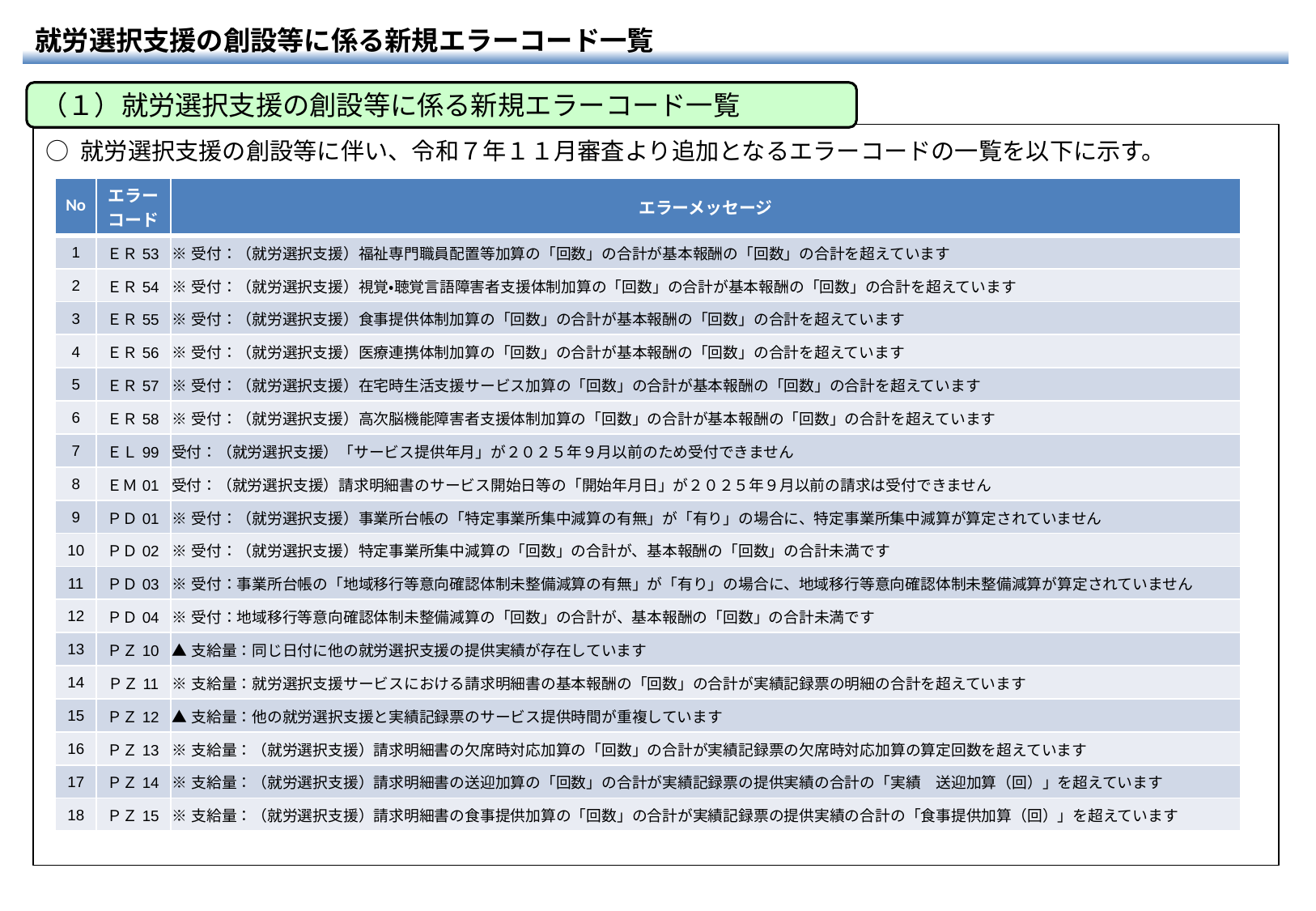

就労選択支援の創設等に係る新規エラーコード一覧
（１）就労選択支援の創設等に係る新規エラーコード一覧

○ 就労選択支援の創設等に伴い、令和７年１１月審査より追加となるエラーコードの一覧を以下に示す。
| No | エラー コード | エラーメッセージ |
| --- | --- | --- |
| 1 | ＥＲ53 | ※受付：（就労選択支援）福祉専門職員配置等加算の「回数」の合計が基本報酬の「回数」の合計を超えています |
| 2 | ＥＲ54 | ※受付：（就労選択支援）視覚・聴覚言語障害者支援体制加算の「回数」の合計が基本報酬の「回数」の合計を超えています |
| 3 | ＥＲ55 | ※受付：（就労選択支援）食事提供体制加算の「回数」の合計が基本報酬の「回数」の合計を超えています |
| 4 | ＥＲ56 | ※受付：（就労選択支援）医療連携体制加算の「回数」の合計が基本報酬の「回数」の合計を超えています |
| 5 | ＥＲ57 | ※受付：（就労選択支援）在宅時生活支援サービス加算の「回数」の合計が基本報酬の「回数」の合計を超えています |
| 6 | ＥＲ58 | ※受付：（就労選択支援）高次脳機能障害者支援体制加算の「回数」の合計が基本報酬の「回数」の合計を超えています |
| 7 | ＥＬ99 | 受付：（就労選択支援）「サービス提供年月」が２０２５年９月以前のため受付できません |
| 8 | ＥＭ01 | 受付：（就労選択支援）請求明細書のサービス開始日等の「開始年月日」が２０２５年９月以前の請求は受付できません |
| 9 | ＰＤ01 | ※受付：（就労選択支援）事業所台帳の「特定事業所集中減算の有無」が「有り」の場合に、特定事業所集中減算が算定されていません |
| 10 | ＰＤ02 | ※受付：（就労選択支援）特定事業所集中減算の「回数」の合計が、基本報酬の「回数」の合計未満です |
| 11 | ＰＤ03 | ※受付：事業所台帳の「地域移行等意向確認体制未整備減算の有無」が「有り」の場合に、地域移行等意向確認体制未整備減算が算定されていません |
| 12 | ＰＤ04 | ※受付：地域移行等意向確認体制未整備減算の「回数」の合計が、基本報酬の「回数」の合計未満です |
| 13 | ＰＺ10 | ▲支給量：同じ日付に他の就労選択支援の提供実績が存在しています |
| 14 | ＰＺ11 | ※支給量：就労選択支援サービスにおける請求明細書の基本報酬の「回数」の合計が実績記録票の明細の合計を超えています |
| 15 | ＰＺ12 | ▲支給量：他の就労選択支援と実績記録票のサービス提供時間が重複しています |
| 16 | ＰＺ13 | ※支給量：（就労選択支援）請求明細書の欠席時対応加算の「回数」の合計が実績記録票の欠席時対応加算の算定回数を超えています |
| 17 | ＰＺ14 | ※支給量：（就労選択支援）請求明細書の送迎加算の「回数」の合計が実績記録票の提供実績の合計の「実績　送迎加算（回）」を超えています |
| 18 | ＰＺ15 | ※支給量：（就労選択支援）請求明細書の食事提供加算の「回数」の合計が実績記録票の提供実績の合計の「食事提供加算（回）」を超えています |